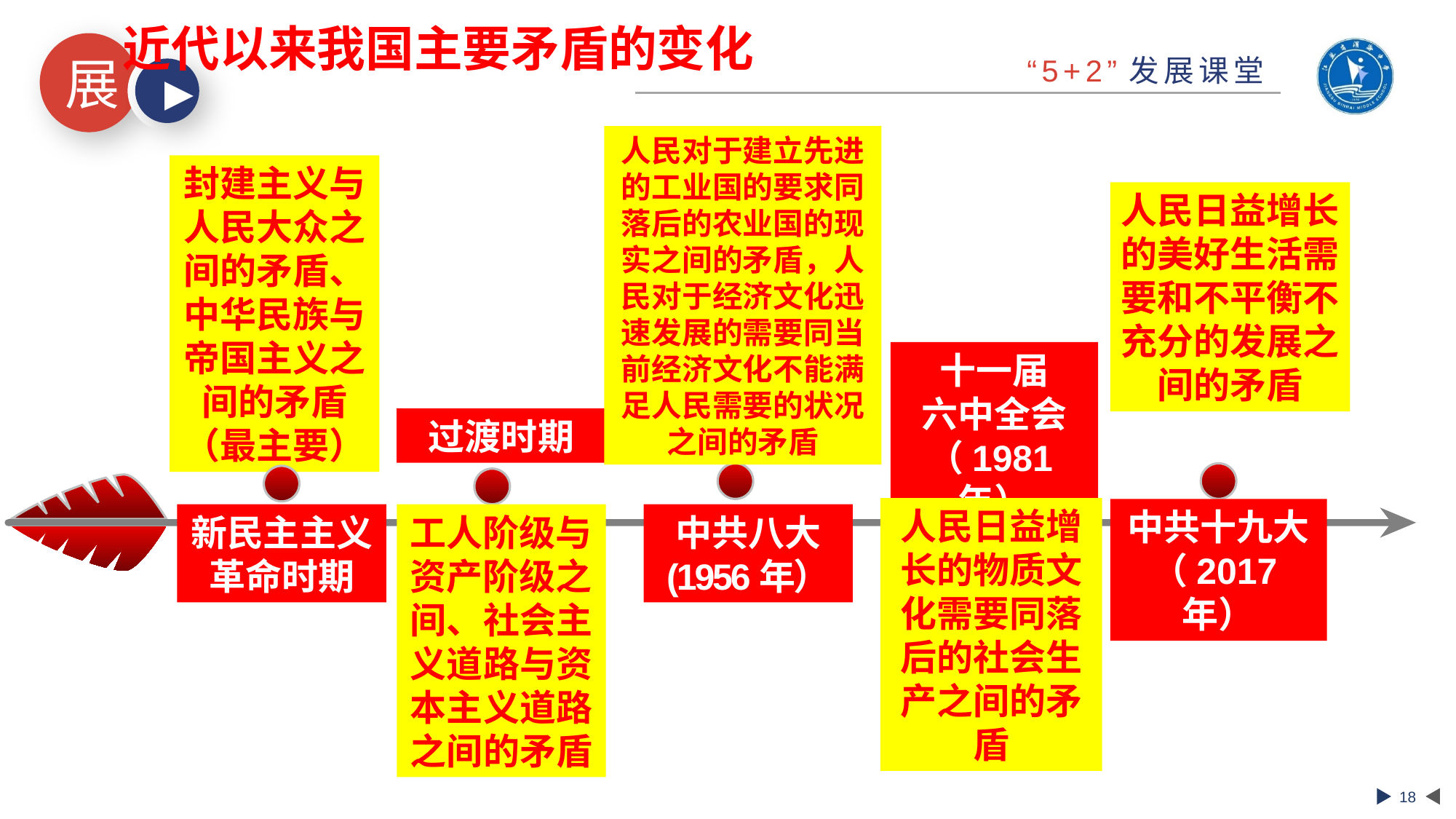

近代以来我国主要矛盾的变化
人民对于建立先进的工业国的要求同落后的农业国的现实之间的矛盾，人民对于经济文化迅速发展的需要同当前经济文化不能满足人民需要的状况之间的矛盾
封建主义与人民大众之间的矛盾、中华民族与帝国主义之间的矛盾（最主要）
人民日益增长的美好生活需要和不平衡不充分的发展之间的矛盾
十一届
六中全会（1981年）
过渡时期

人民日益增长的物质文化需要同落后的社会生产之间的矛盾
中共十九大（2017年）
新民主主义革命时期
工人阶级与资产阶级之间、社会主义道路与资本主义道路之间的矛盾
中共八大
(1956年）
5月